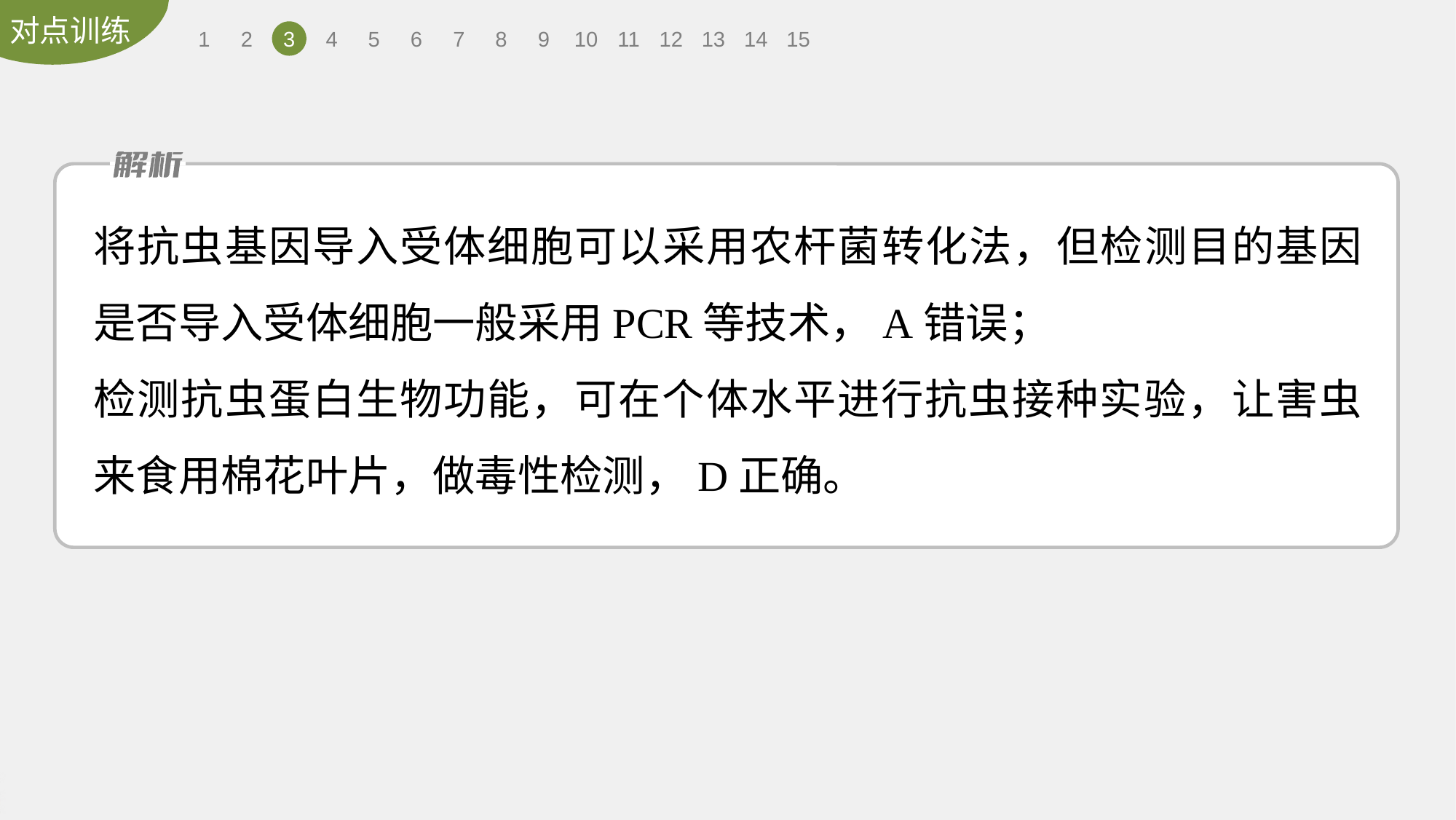

1
2
3
4
5
6
7
8
9
10
11
12
13
14
15

将抗虫基因导入受体细胞可以采用农杆菌转化法，但检测目的基因是否导入受体细胞一般采用PCR等技术，A错误；
检测抗虫蛋白生物功能，可在个体水平进行抗虫接种实验，让害虫来食用棉花叶片，做毒性检测，D正确。